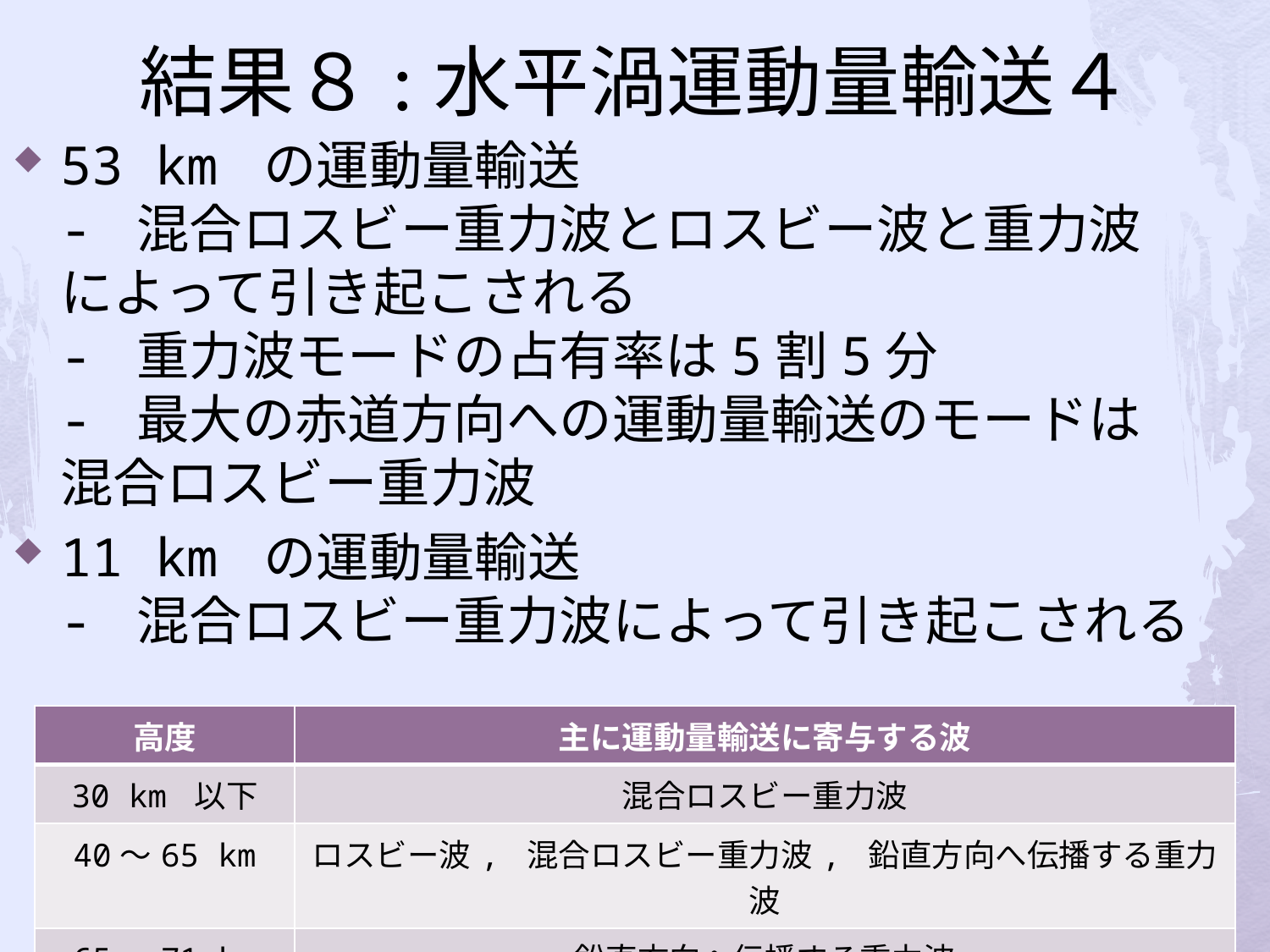

# 結果８:水平渦運動量輸送４
53 km の運動量輸送
- 混合ロスビー重力波とロスビー波と重力波によって引き起こされる
- 重力波モードの占有率は5割5分
- 最大の赤道方向への運動量輸送のモードは混合ロスビー重力波
11 km の運動量輸送
- 混合ロスビー重力波によって引き起こされる
| 高度 | 主に運動量輸送に寄与する波 |
| --- | --- |
| 30 km 以下 | 混合ロスビー重力波 |
| 40～65 km | ロスビー波, 混合ロスビー重力波, 鉛直方向へ伝播する重力波 |
| 65～71 km | 鉛直方向へ伝播する重力波 |